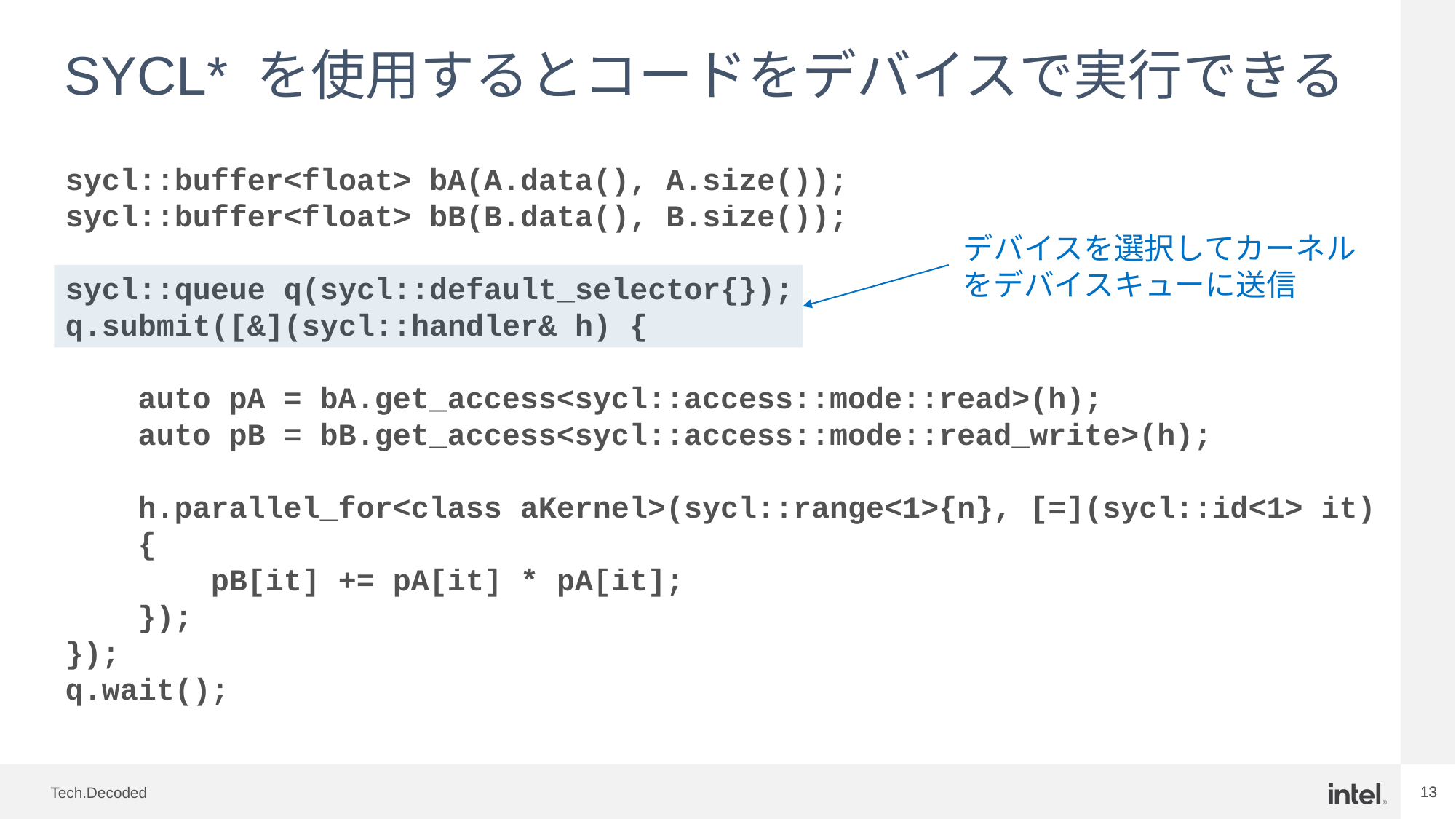

SYCL* を使用するとコードをデバイスで実行できる
sycl::buffer<float> bA(A.data(), A.size());
sycl::buffer<float> bB(B.data(), B.size());

sycl::queue q(sycl::default_selector{});
q.submit([&](sycl::handler& h) {

    auto pA = bA.get_access<sycl::access::mode::read>(h);
    auto pB = bB.get_access<sycl::access::mode::read_write>(h);

    h.parallel_for<class aKernel>(sycl::range<1>{n}, [=](sycl::id<1> it)
    {
        pB[it] += pA[it] * pA[it];
    });
});
q.wait();
デバイスを選択してカーネルをデバイスキューに送信